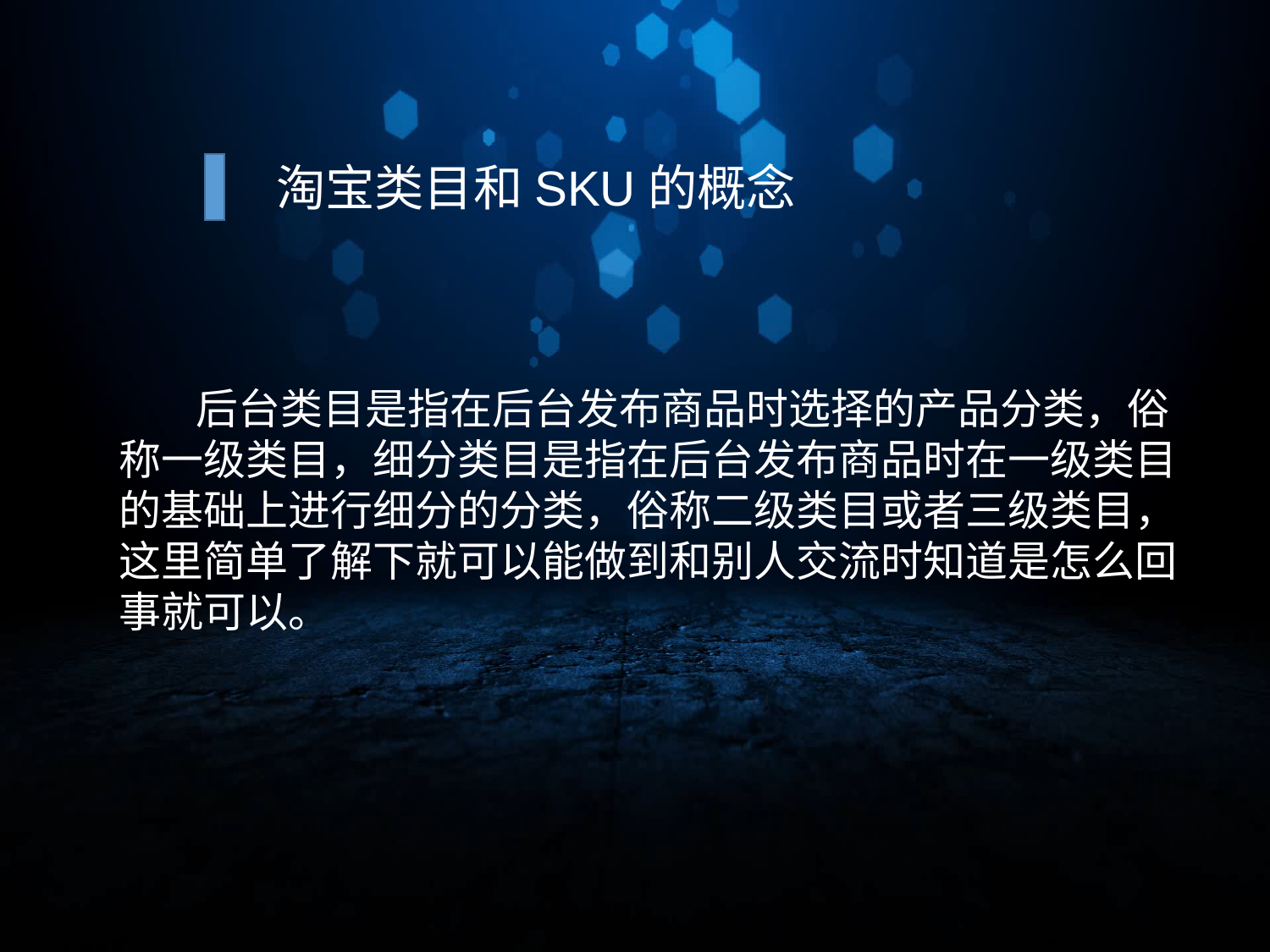

淘宝类目和SKU的概念

       后台类目是指在后台发布商品时选择的产品分类，俗称一级类目，细分类目是指在后台发布商品时在一级类目的基础上进行细分的分类，俗称二级类目或者三级类目，这里简单了解下就可以能做到和别人交流时知道是怎么回事就可以。